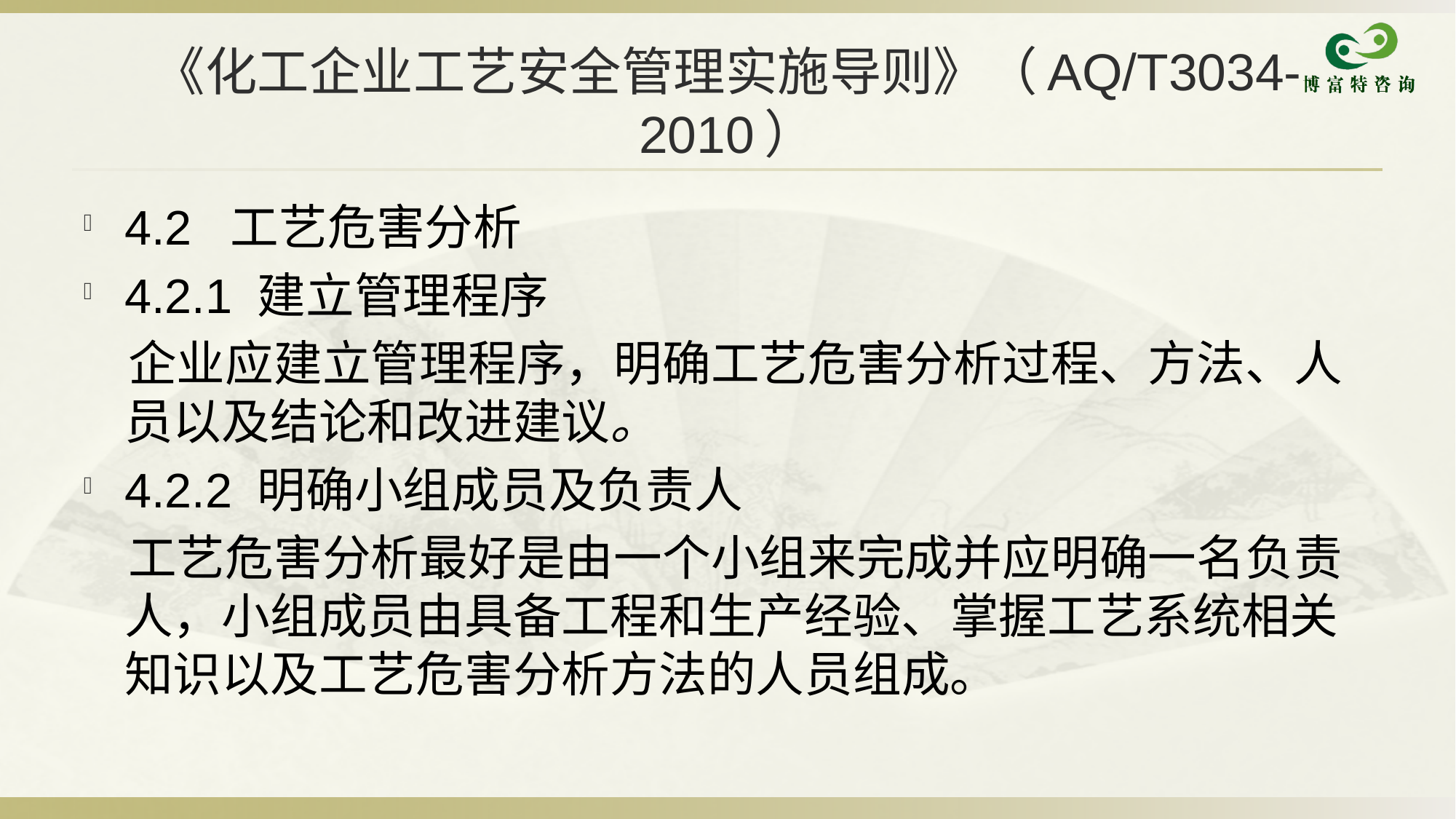

# 《化工企业工艺安全管理实施导则》（AQ/T3034-2010）
4.2  工艺危害分析
4.2.1 建立管理程序
   企业应建立管理程序，明确工艺危害分析过程、方法、人员以及结论和改进建议。
4.2.2 明确小组成员及负责人
   工艺危害分析最好是由一个小组来完成并应明确一名负责人，小组成员由具备工程和生产经验、掌握工艺系统相关知识以及工艺危害分析方法的人员组成。